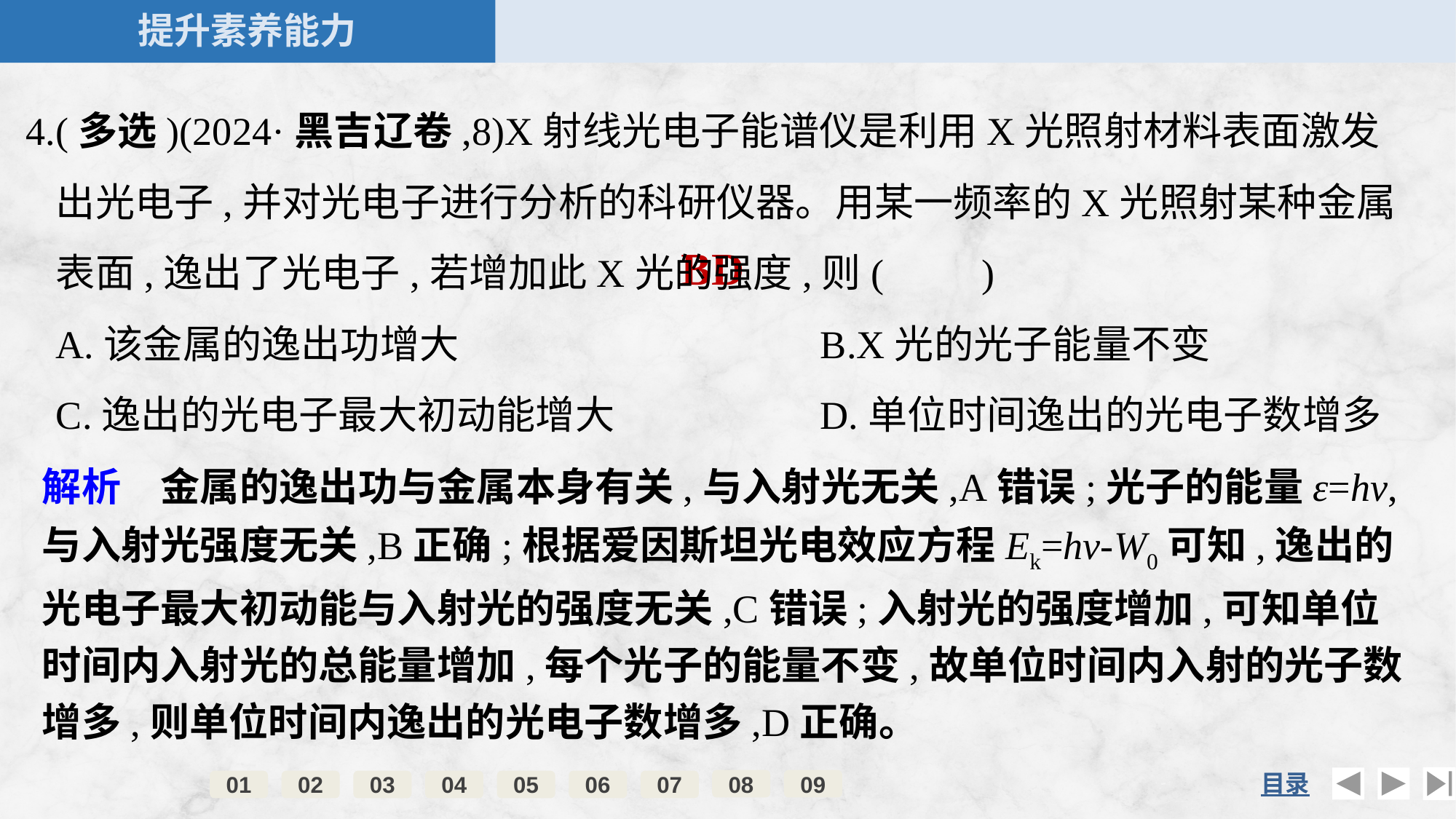

4.(多选)(2024·黑吉辽卷,8)X射线光电子能谱仪是利用X光照射材料表面激发出光电子,并对光电子进行分析的科研仪器。用某一频率的X光照射某种金属表面,逸出了光电子,若增加此X光的强度,则(　　)
	A.该金属的逸出功增大				B.X光的光子能量不变
	C.逸出的光电子最大初动能增大		D.单位时间逸出的光电子数增多
BD
解析　金属的逸出功与金属本身有关,与入射光无关,A错误;光子的能量ε=hν,与入射光强度无关,B正确;根据爱因斯坦光电效应方程Ek=hν-W0可知,逸出的光电子最大初动能与入射光的强度无关,C错误;入射光的强度增加,可知单位时间内入射光的总能量增加,每个光子的能量不变,故单位时间内入射的光子数增多,则单位时间内逸出的光电子数增多,D正确。